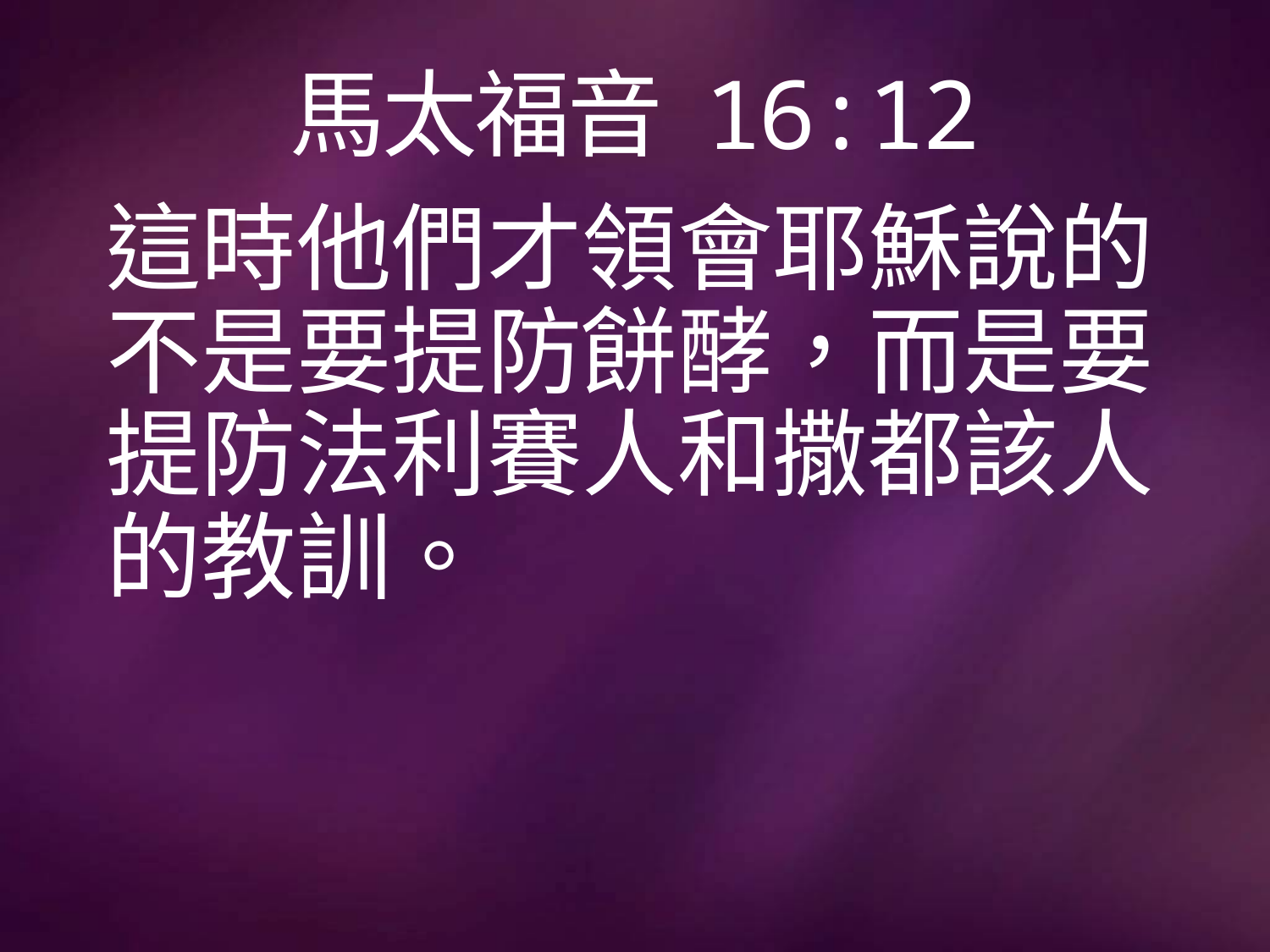

# 馬太福音 16:12
這時他們才領會耶穌說的不是要提防餅酵，而是要提防法利賽人和撒都該人的教訓。